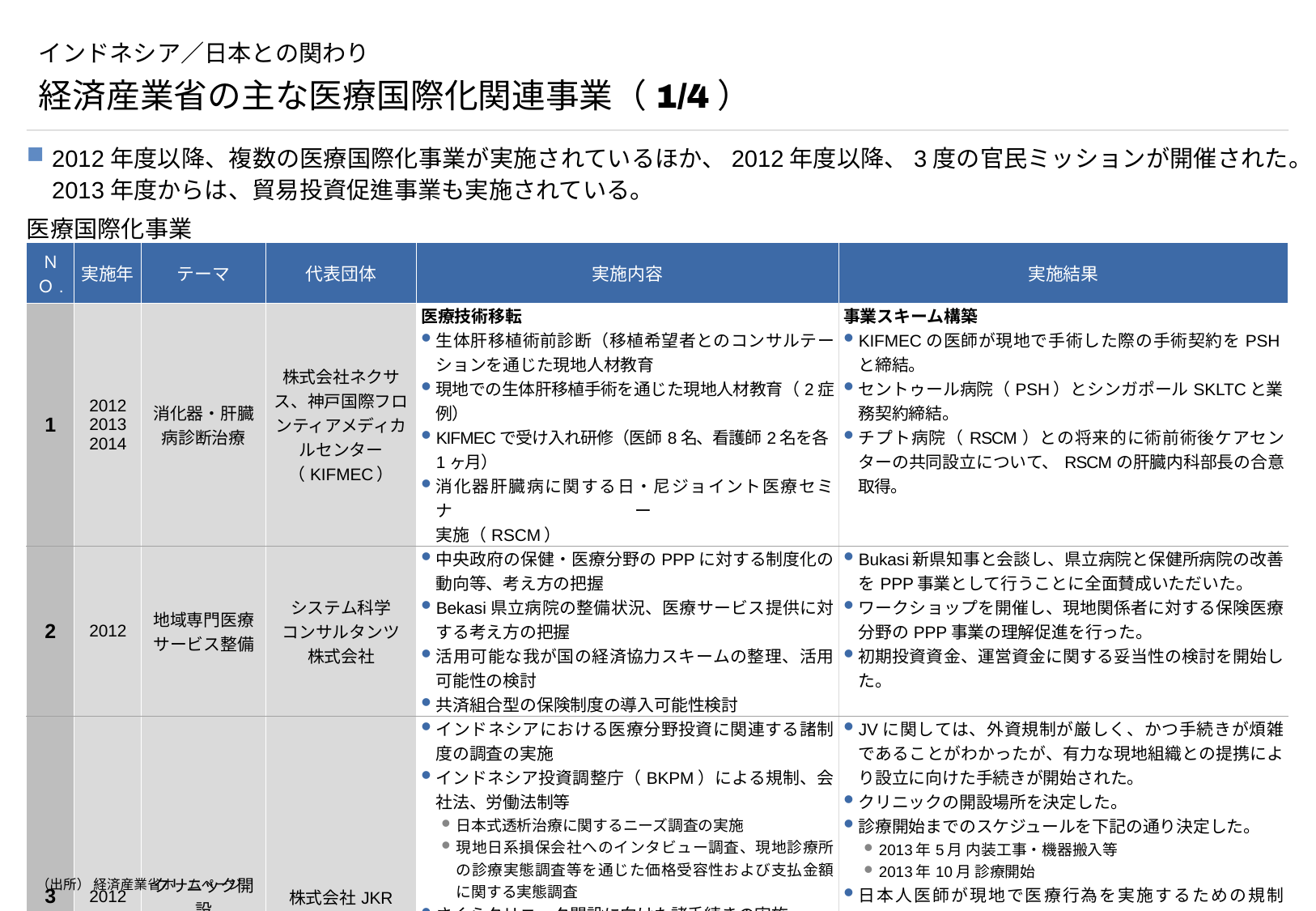

# インドネシア／日本との関わり
経済産業省の主な医療国際化関連事業（1/4）
2012年度以降、複数の医療国際化事業が実施されているほか、2012年度以降、3度の官民ミッションが開催された。2013年度からは、貿易投資促進事業も実施されている。
医療国際化事業
| ＮＯ. | 実施年 | テーマ | 代表団体 | 実施内容 | 実施結果 |
| --- | --- | --- | --- | --- | --- |
| 1 | 2012 2013 2014 | 消化器・肝臓病診断治療 | 株式会社ネクサス、神戸国際フロンティアメディカルセンター（KIFMEC） | 医療技術移転 生体肝移植術前診断（移植希望者とのコンサルテーションを通じた現地人材教育 現地での生体肝移植手術を通じた現地人材教育（2症例） KIFMECで受け入れ研修（医師8名、看護師2名を各1ヶ月） 消化器肝臓病に関する日・尼ジョイント医療セミナー 実施（RSCM） | 事業スキーム構築 KIFMECの医師が現地で手術した際の手術契約をPSHと締結。 セントゥール病院（PSH）とシンガポールSKLTCと業務契約締結。 チプト病院（RSCM）との将来的に術前術後ケアセンターの共同設立について、RSCMの肝臓内科部長の合意取得。 |
| 2 | 2012 | 地域専門医療サービス整備 | システム科学 コンサルタンツ 株式会社 | 中央政府の保健・医療分野のPPPに対する制度化の動向等、考え方の把握 Bekasi県立病院の整備状況、医療サービス提供に対する考え方の把握 活用可能な我が国の経済協力スキームの整理、活用可能性の検討 共済組合型の保険制度の導入可能性検討 | Bukasi新県知事と会談し、県立病院と保健所病院の改善をPPP事業として行うことに全面賛成いただいた。 ワークショップを開催し、現地関係者に対する保険医療分野のPPP事業の理解促進を行った。 初期投資資金、運営資金に関する妥当性の検討を開始した。 |
| 3 | 2012 | クリニック開設 | 株式会社JKR | インドネシアにおける医療分野投資に関連する諸制度の調査の実施 インドネシア投資調整庁（BKPM）による規制、会社法、労働法制等 日本式透析治療に関するニーズ調査の実施 現地日系損保会社へのインタビュー調査、現地診療所の診療実態調査等を通じた価格受容性および支払金額に関する実態調査 さくらクリニック開設に向けた諸手続きの実施 ビジネスモデル検討 | JVに関しては、外資規制が厳しく、かつ手続きが煩雑であることがわかったが、有力な現地組織との提携により設立に向けた手続きが開始された。 クリニックの開設場所を決定した。 診療開始までのスケジュールを下記の通り決定した。 2013年5月 内装工事・機器搬入等 2013年10月 診療開始 日本人医師が現地で医療行為を実施するための規制（SIP、TK-WNA）の概要を把握した。今後は申請手続きに関する情報収集を行う。 今後数年間の具体的な投資計画および収支計画を立案した。 上記を通じて、インドネシアにおいては、クリニックインホスピタル形式での日本式医療の展開が有望であるとの仮説を構築するに至った。 |
（出所） 経済産業省ホームページ